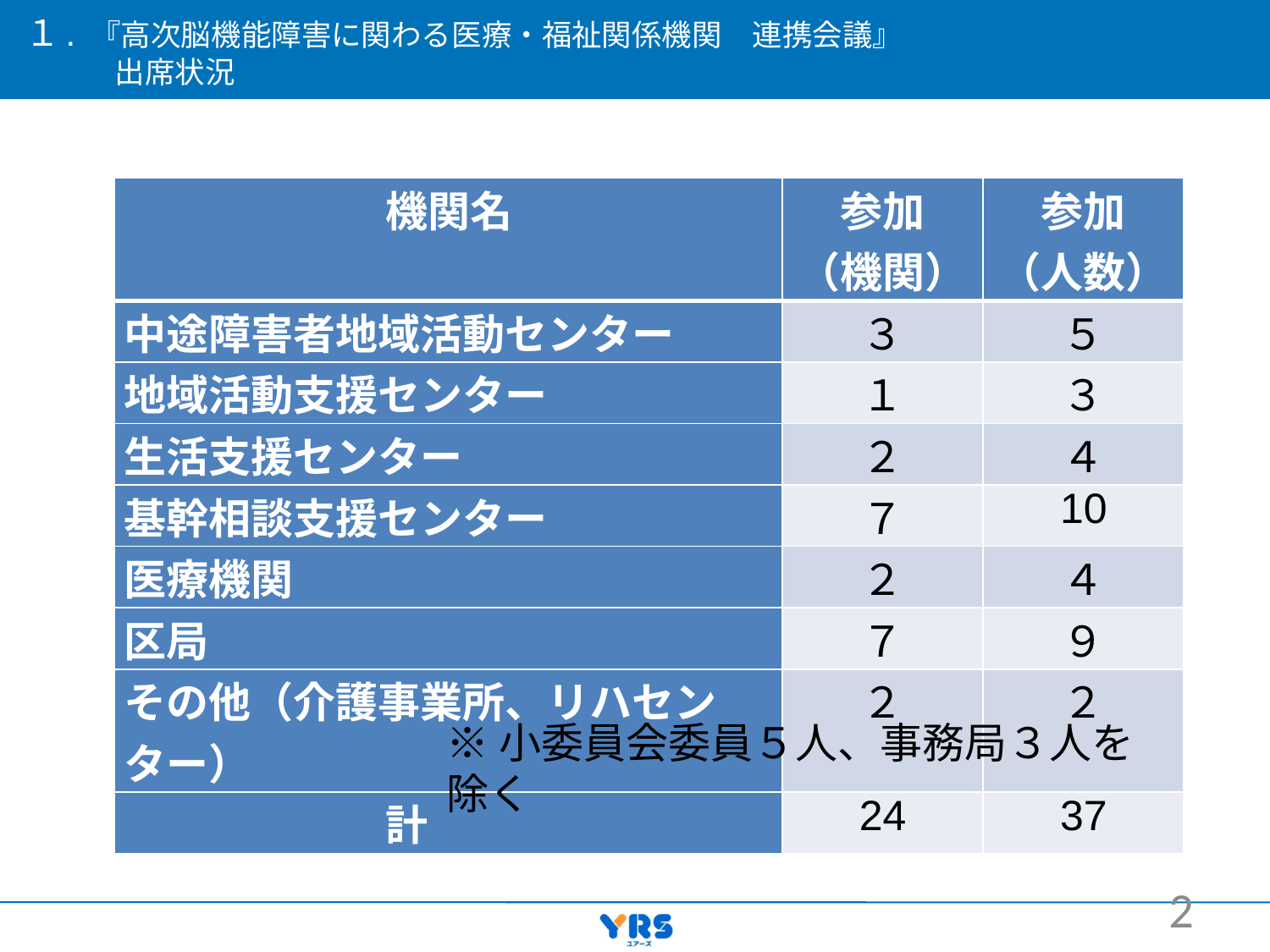

# １. 『高次脳機能障害に関わる医療・福祉関係機関　連携会議』 　　　出席状況
| 機関名 | 参加 （機関） | 参加 （人数） |
| --- | --- | --- |
| 中途障害者地域活動センター | ３ | ５ |
| 地域活動支援センター | １ | ３ |
| 生活支援センター | ２ | ４ |
| 基幹相談支援センター | ７ | 10 |
| 医療機関 | ２ | ４ |
| 区局 | ７ | ９ |
| その他（介護事業所、リハセンター） | ２ | ２ |
| 計 | 24 | 37 |
※小委員会委員５人、事務局３人を除く
2